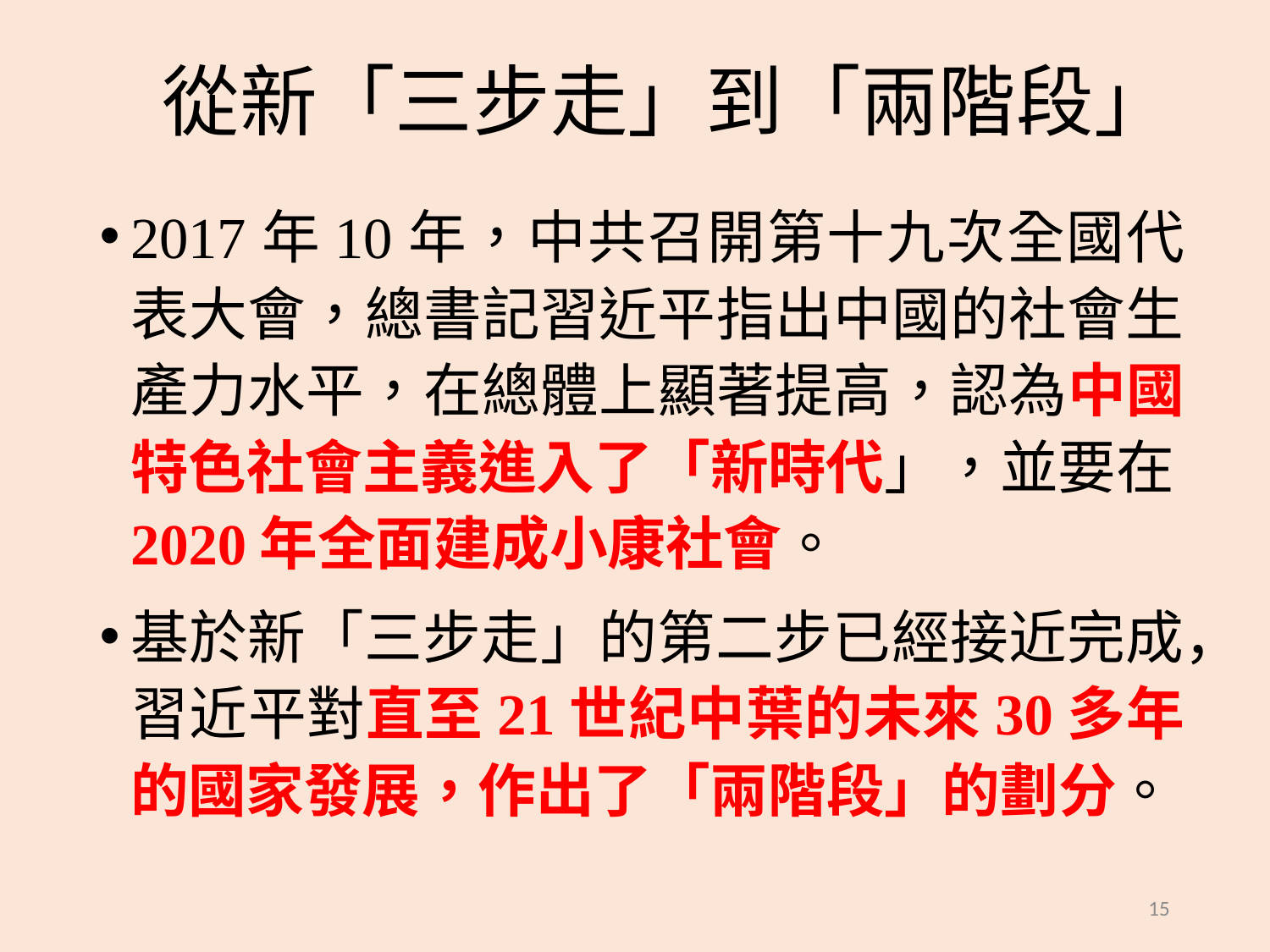

# 從新「三步走」到「兩階段」
2017年10年，中共召開第十九次全國代表大會，總書記習近平指出中國的社會生產力水平，在總體上顯著提高，認為中國特色社會主義進入了「新時代」，並要在2020年全面建成小康社會。
基於新「三步走」的第二步已經接近完成，習近平對直至21世紀中葉的未來30多年的國家發展，作出了「兩階段」的劃分。

15